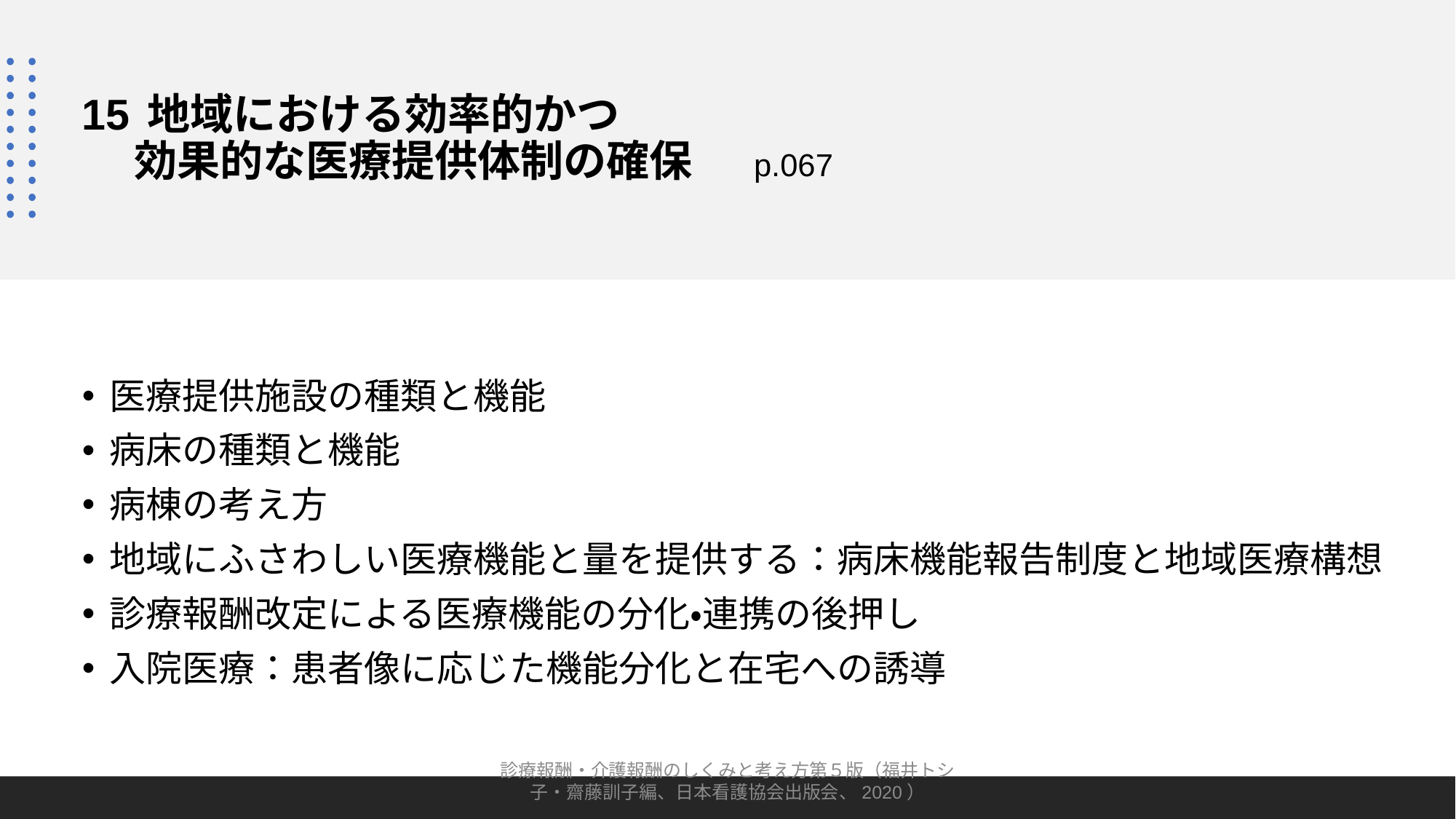

# 15 地域における効率的かつ 　 効果的な医療提供体制の確保        p.067

医療提供施設の種類と機能
病床の種類と機能
病棟の考え方
地域にふさわしい医療機能と量を提供する：病床機能報告制度と地域医療構想
診療報酬改定による医療機能の分化・連携の後押し
入院医療：患者像に応じた機能分化と在宅への誘導
診療報酬・介護報酬のしくみと考え方第５版（福井トシ子・齋藤訓子編、日本看護協会出版会、2020）